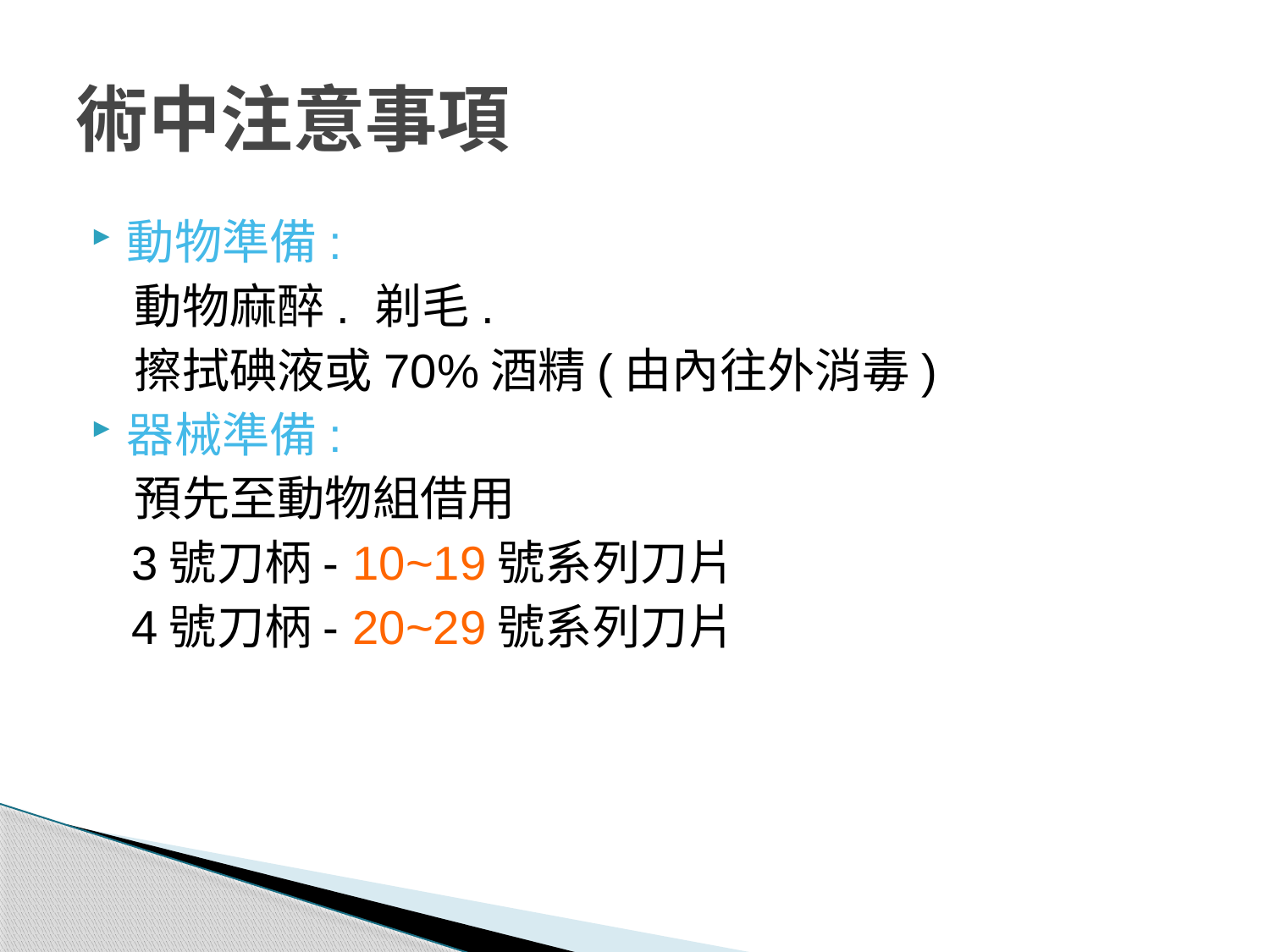

# 術中注意事項
動物準備:
   動物麻醉. 剃毛.
   擦拭碘液或70%酒精(由內往外消毒)
器械準備:
   預先至動物組借用
   3號刀柄- 10~19號系列刀片
   4號刀柄- 20~29號系列刀片